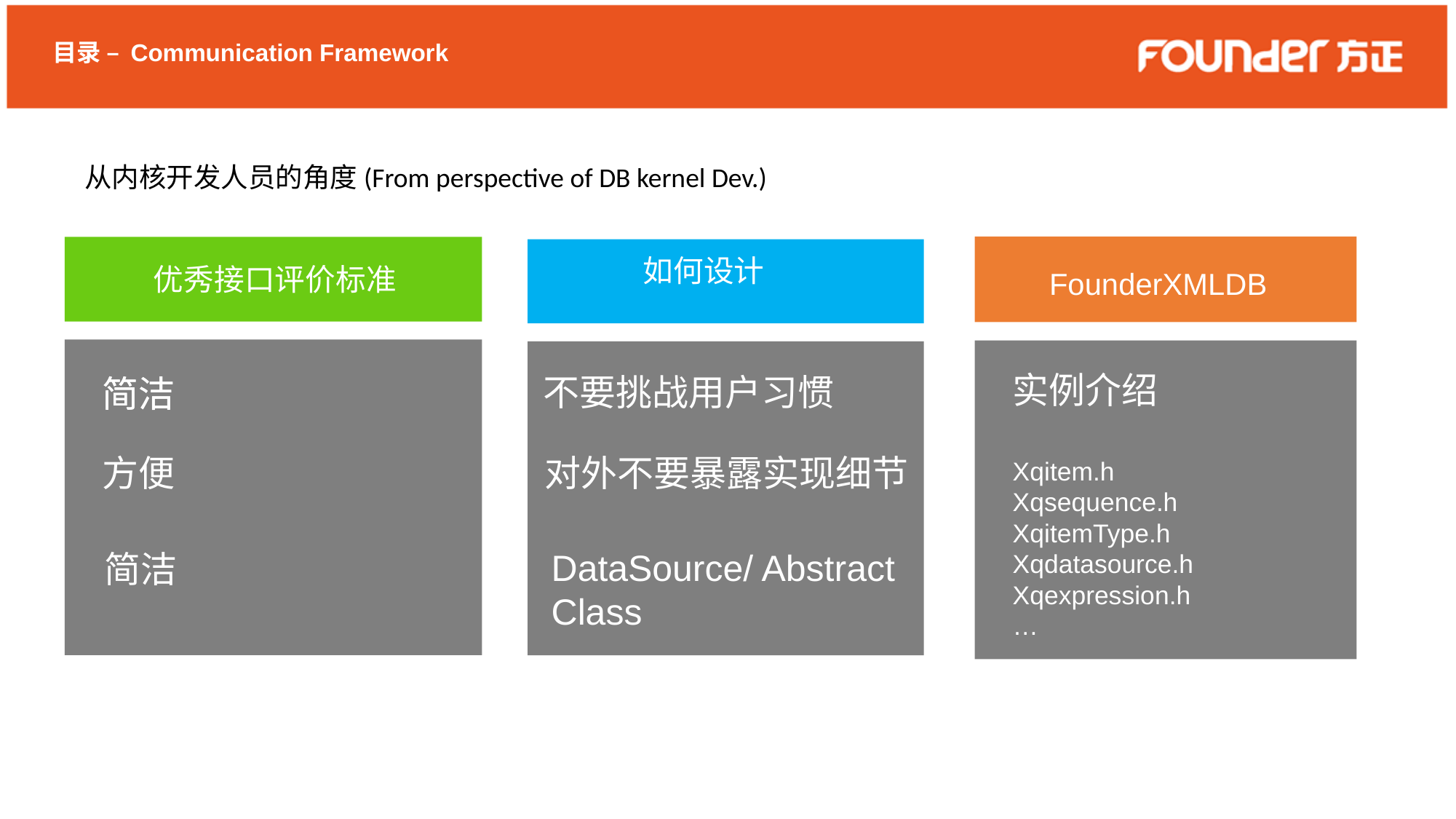

目录 – Communication Framework
从内核开发人员的角度(From perspective of DB kernel Dev.)

FounderXMLDB

实例介绍

Xqitem.h
Xqsequence.h
XqitemType.h
Xqdatasource.h
Xqexpression.h
…

优秀接口评价标准

简洁

如何设计

不要挑战用户习惯
简洁
对外不要暴露实现细节
方便
DataSource/ Abstract Class
简洁